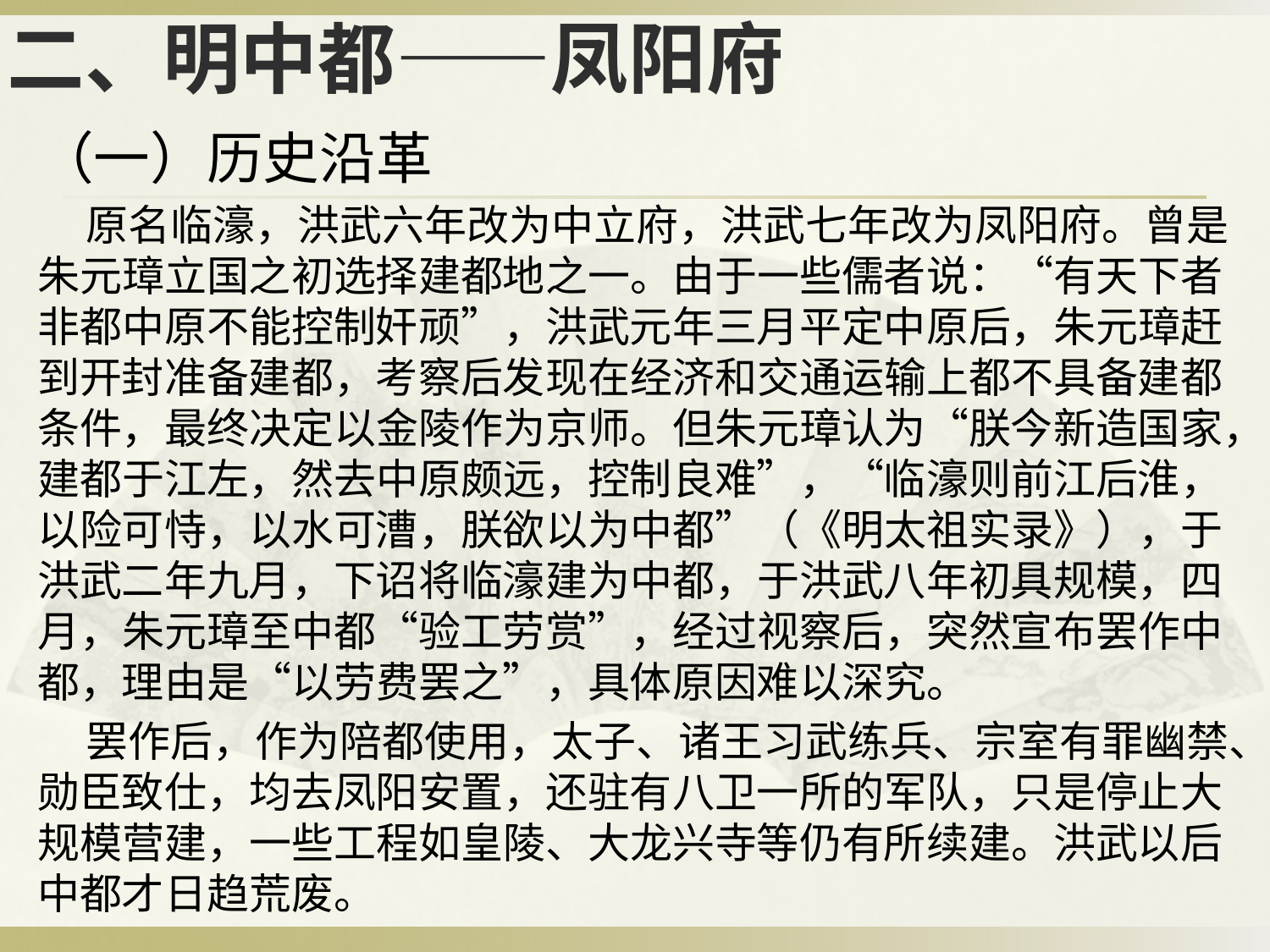

# 二、明中都——凤阳府
（一）历史沿革
    原名临濠，洪武六年改为中立府，洪武七年改为凤阳府。曾是朱元璋立国之初选择建都地之一。由于一些儒者说：“有天下者非都中原不能控制奸顽”，洪武元年三月平定中原后，朱元璋赶到开封准备建都，考察后发现在经济和交通运输上都不具备建都条件，最终决定以金陵作为京师。但朱元璋认为“朕今新造国家，建都于江左，然去中原颇远，控制良难”，“临濠则前江后淮，以险可恃，以水可漕，朕欲以为中都”（《明太祖实录》），于洪武二年九月，下诏将临濠建为中都，于洪武八年初具规模，四月，朱元璋至中都“验工劳赏”，经过视察后，突然宣布罢作中都，理由是“以劳费罢之”，具体原因难以深究。
    罢作后，作为陪都使用，太子、诸王习武练兵、宗室有罪幽禁、勋臣致仕，均去凤阳安置，还驻有八卫一所的军队，只是停止大规模营建，一些工程如皇陵、大龙兴寺等仍有所续建。洪武以后中都才日趋荒废。